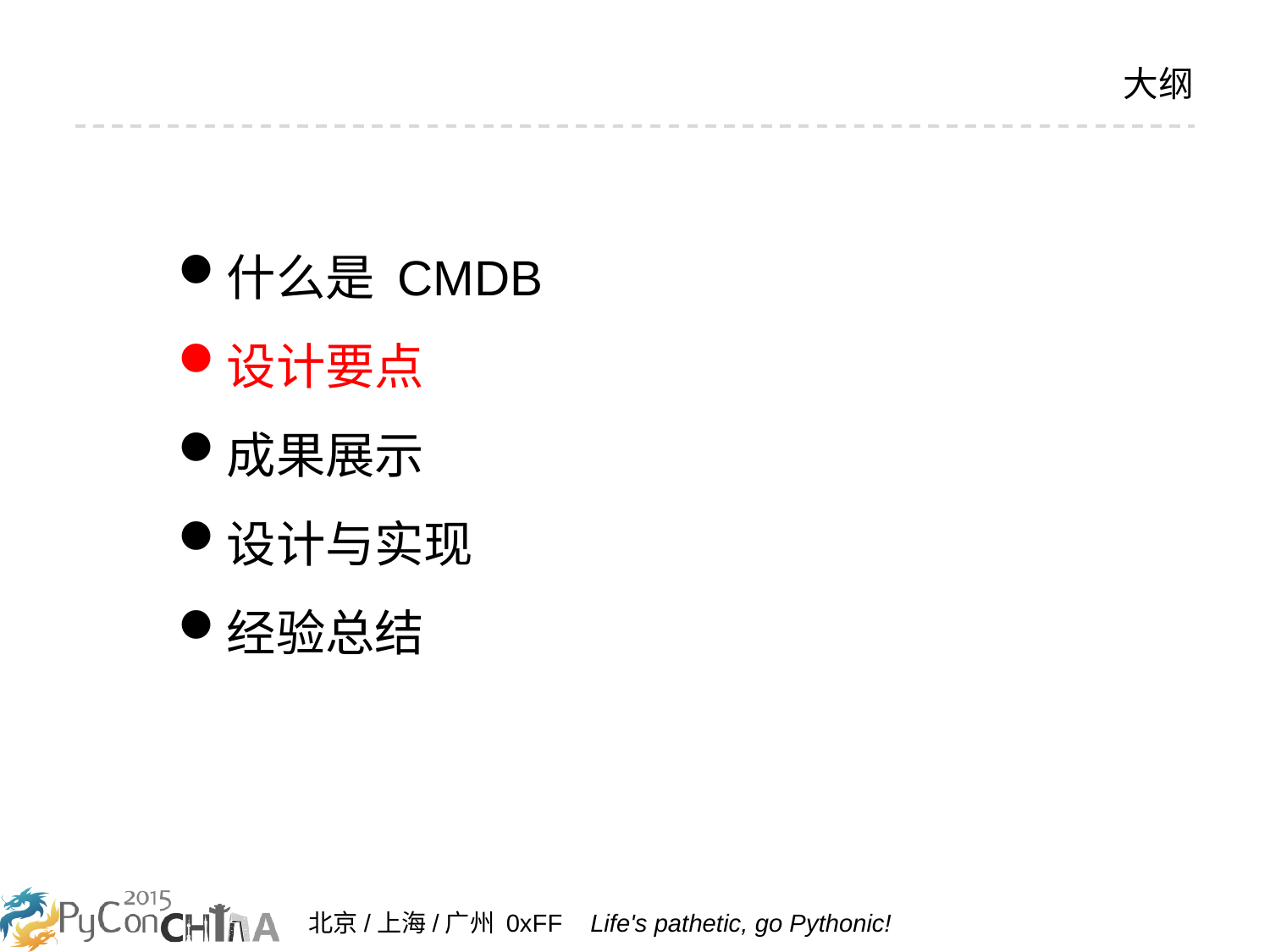

# 大纲

什么是 CMDB
设计要点
成果展示
设计与实现
经验总结